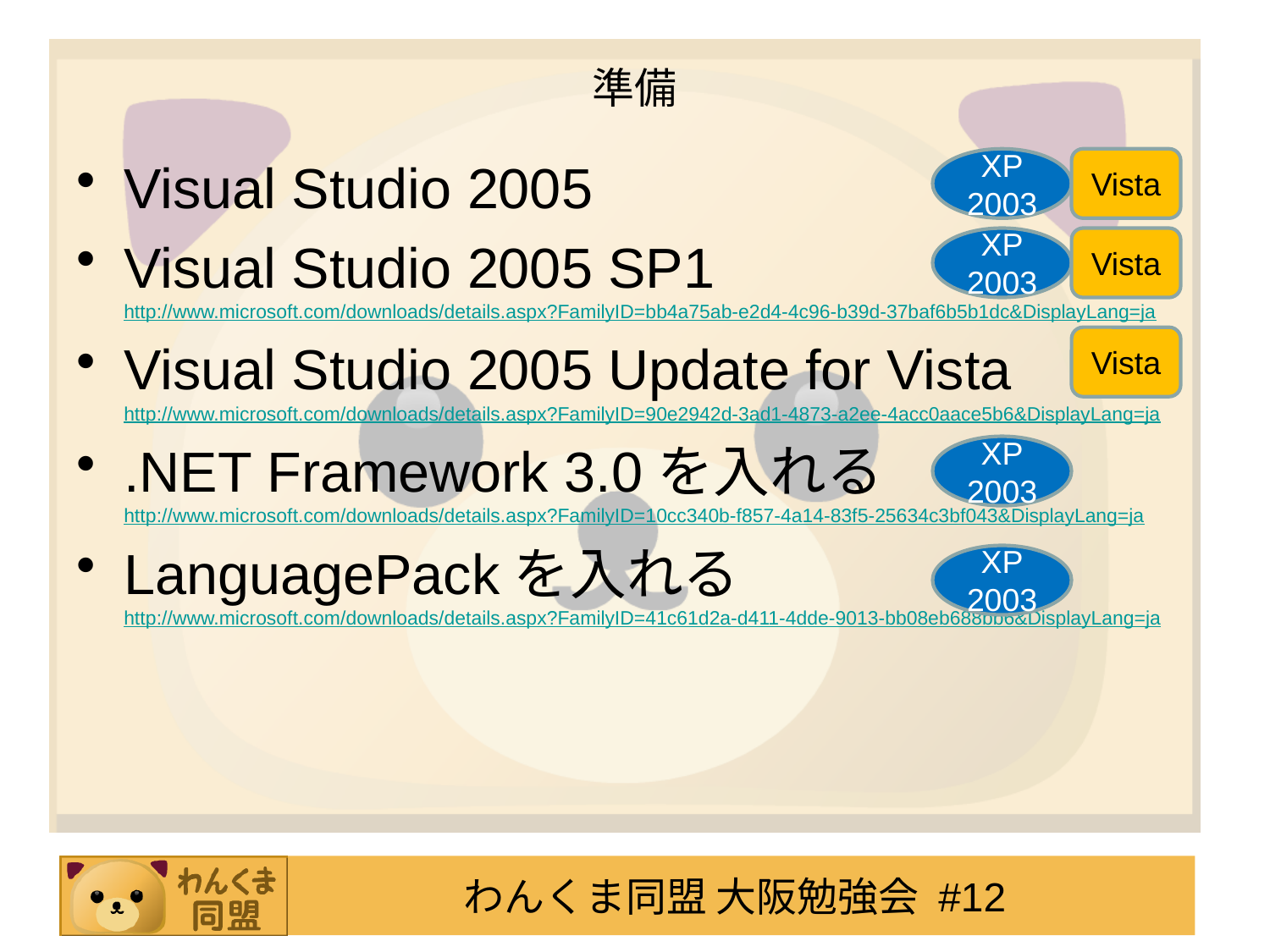

# 準備
Visual Studio 2005
Visual Studio 2005 SP1
http://www.microsoft.com/downloads/details.aspx?FamilyID=bb4a75ab-e2d4-4c96-b39d-37baf6b5b1dc&DisplayLang=ja
Visual Studio 2005 Update for Vista
http://www.microsoft.com/downloads/details.aspx?FamilyID=90e2942d-3ad1-4873-a2ee-4acc0aace5b6&DisplayLang=ja
.NET Framework 3.0を入れる
http://www.microsoft.com/downloads/details.aspx?FamilyID=10cc340b-f857-4a14-83f5-25634c3bf043&DisplayLang=ja
LanguagePackを入れる
http://www.microsoft.com/downloads/details.aspx?FamilyID=41c61d2a-d411-4dde-9013-bb08eb688bb6&DisplayLang=ja
XP
2003
Vista
XP
2003
Vista
Vista
XP
2003
XP
2003